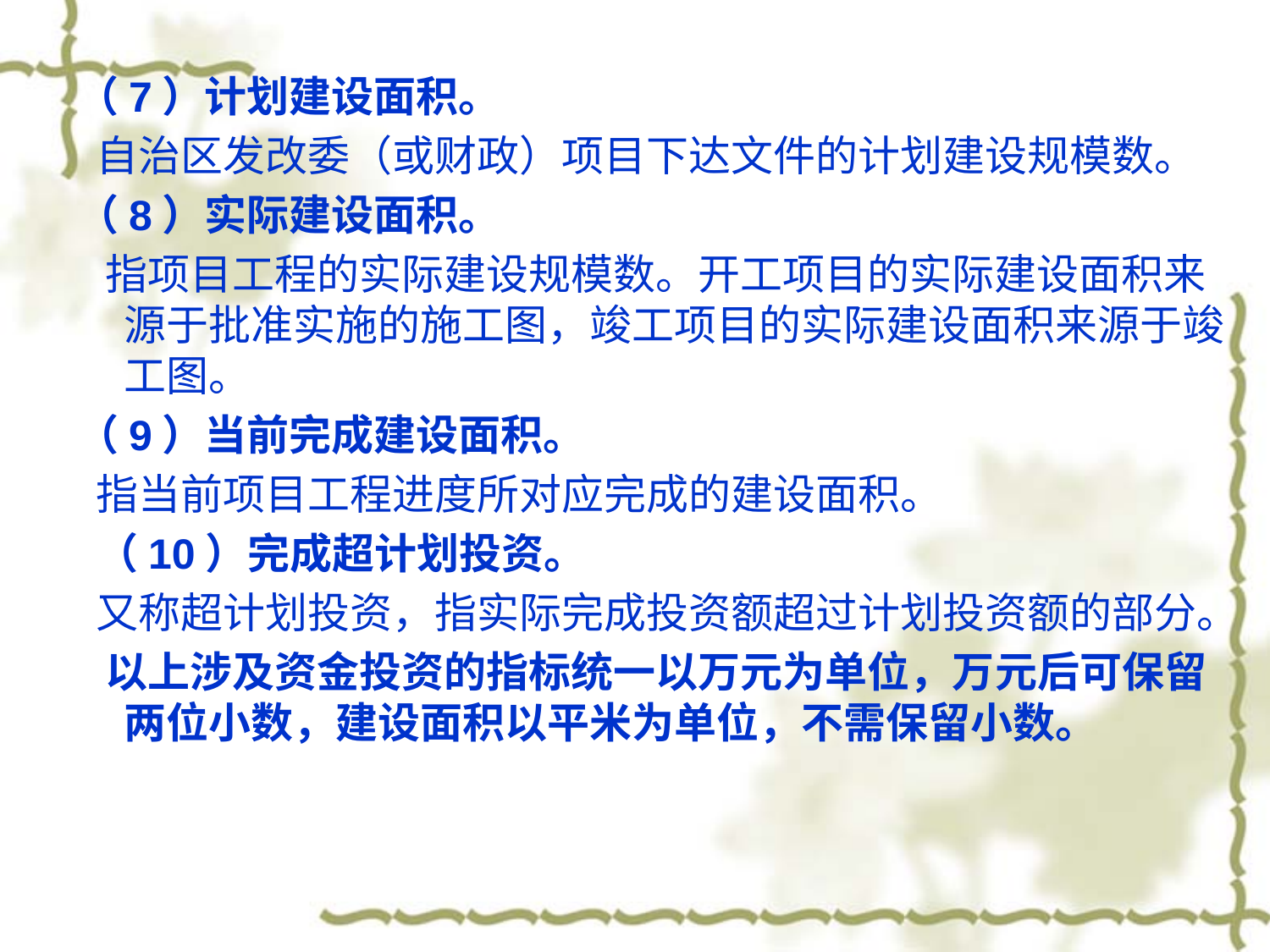

（7）计划建设面积。
 自治区发改委（或财政）项目下达文件的计划建设规模数。
（8）实际建设面积。
  指项目工程的实际建设规模数。开工项目的实际建设面积来源于批准实施的施工图，竣工项目的实际建设面积来源于竣工图。
（9）当前完成建设面积。
 指当前项目工程进度所对应完成的建设面积。
 （10）完成超计划投资。
 又称超计划投资，指实际完成投资额超过计划投资额的部分。
  以上涉及资金投资的指标统一以万元为单位，万元后可保留两位小数，建设面积以平米为单位，不需保留小数。